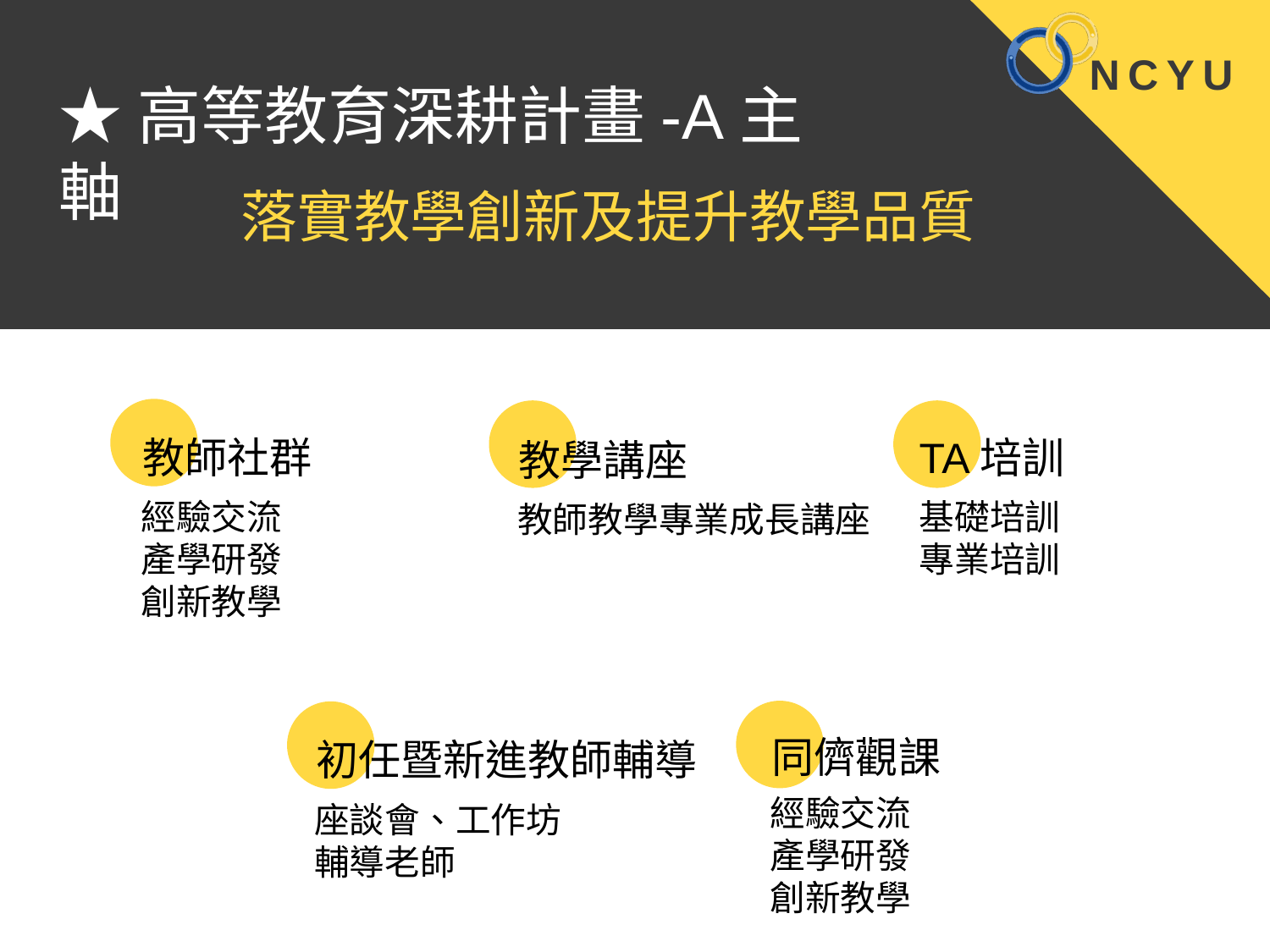

★高等教育深耕計畫-A主軸
落實教學創新及提升教學品質

教師社群
經驗交流
產學研發
創新教學

教學講座
教師教學專業成長講座

TA培訓
基礎培訓
專業培訓

同儕觀課
初任暨新進教師輔導
座談會、工作坊
輔導老師
經驗交流
產學研發
創新教學